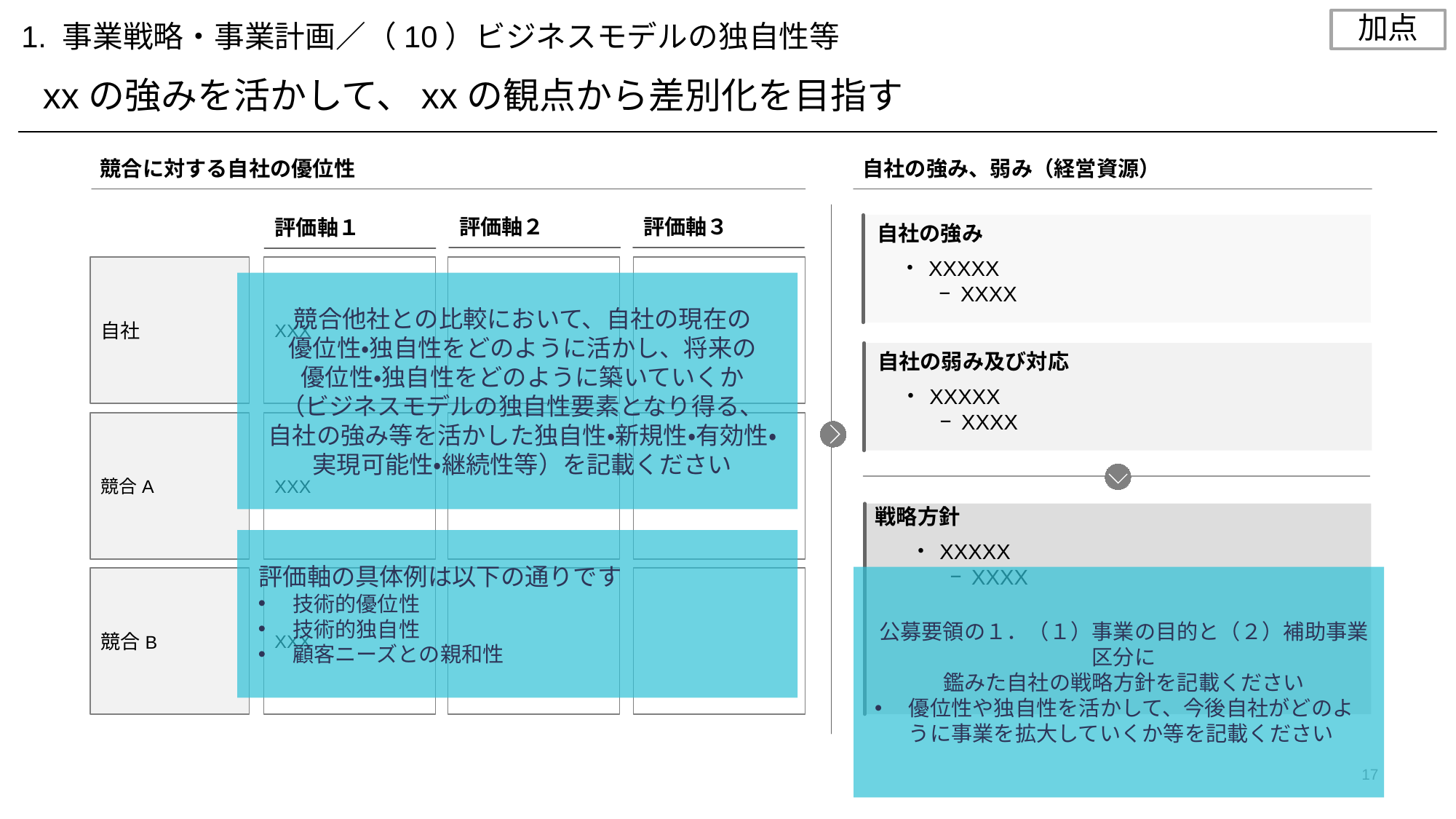

加点
1. 事業戦略・事業計画／（10）ビジネスモデルの独自性等
xxの強みを活かして、xxの観点から差別化を目指す
競合に対する自社の優位性
自社の強み、弱み（経営資源）
評価軸２
評価軸３
評価軸１
自社の強み
XXXXX
XXXX
自社
XXX

競合他社との比較において、自社の現在の
優位性・独自性をどのように活かし、将来の
優位性・独自性をどのように築いていくか
（ビジネスモデルの独自性要素となり得る、
自社の強み等を活かした独自性・新規性・有効性・実現可能性・継続性等）を記載ください
自社の弱み及び対応
XXXXX
XXXX
競合A
XXX

戦略方針
XXXXX
XXXX
評価軸の具体例は以下の通りです
技術的優位性
技術的独自性
顧客ニーズとの親和性
公募要領の１．（１）事業の目的と（２）補助事業区分に
鑑みた自社の戦略方針を記載ください
優位性や独自性を活かして、今後自社がどのように事業を拡大していくか等を記載ください
競合B
XXX